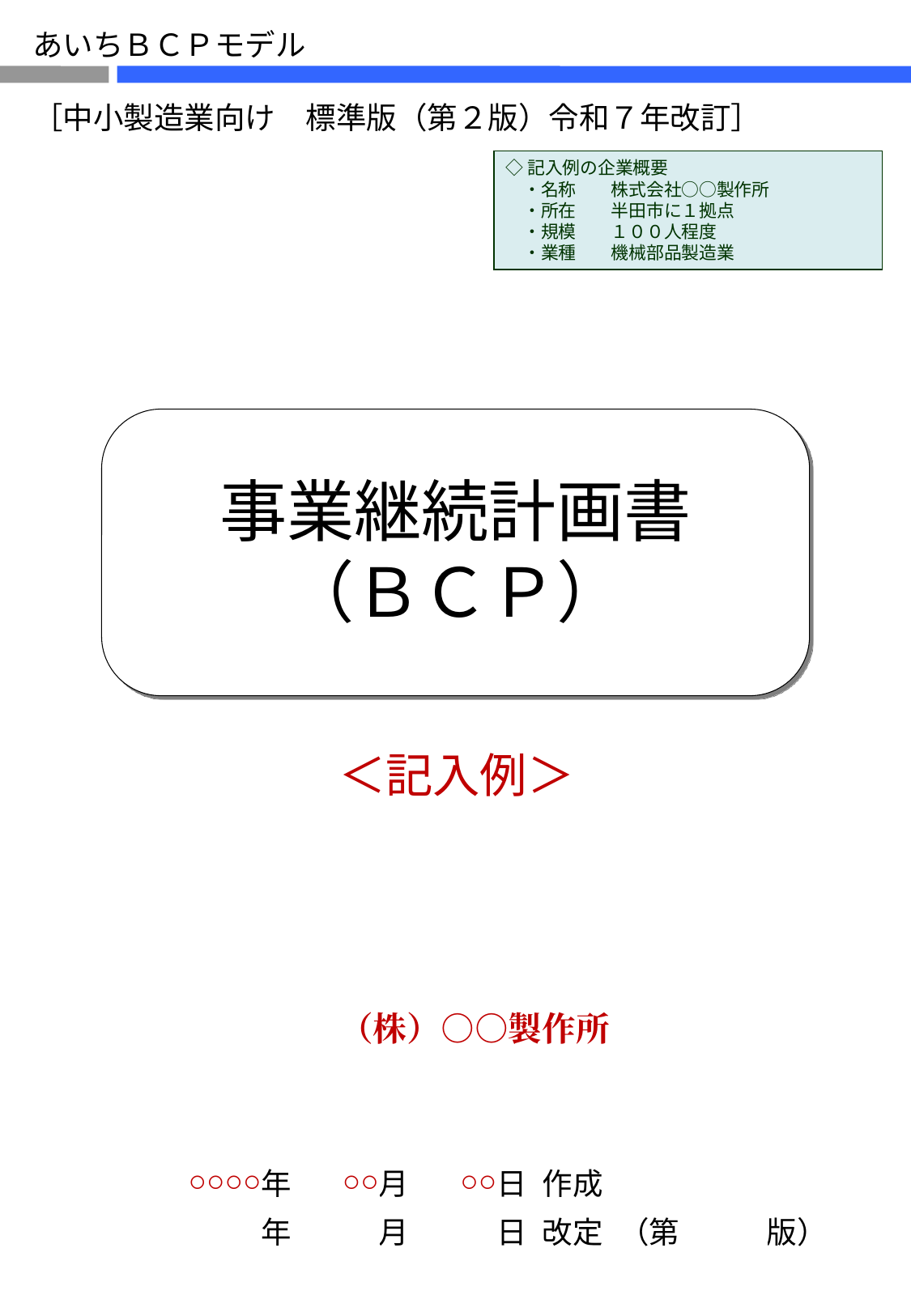

あいちＢＣＰモデル

［中小製造業向け　標準版（第２版）令和７年改訂］
◇記入例の企業概要
　・名称　　株式会社○○製作所
　・所在　　半田市に１拠点
　・規模　　１００人程度
　・業種　　機械部品製造業
# 事業継続計画書 （ＢＣＰ）

＜記入例＞
（株）○○製作所
| ○○○○ | 年 | ○○ | 月 | ○○ | 日 | 作成 |  |  |  |
| --- | --- | --- | --- | --- | --- | --- | --- | --- | --- |
|  | 年 |  | 月 |  | 日 | 改定 | （第 |  | 版） |